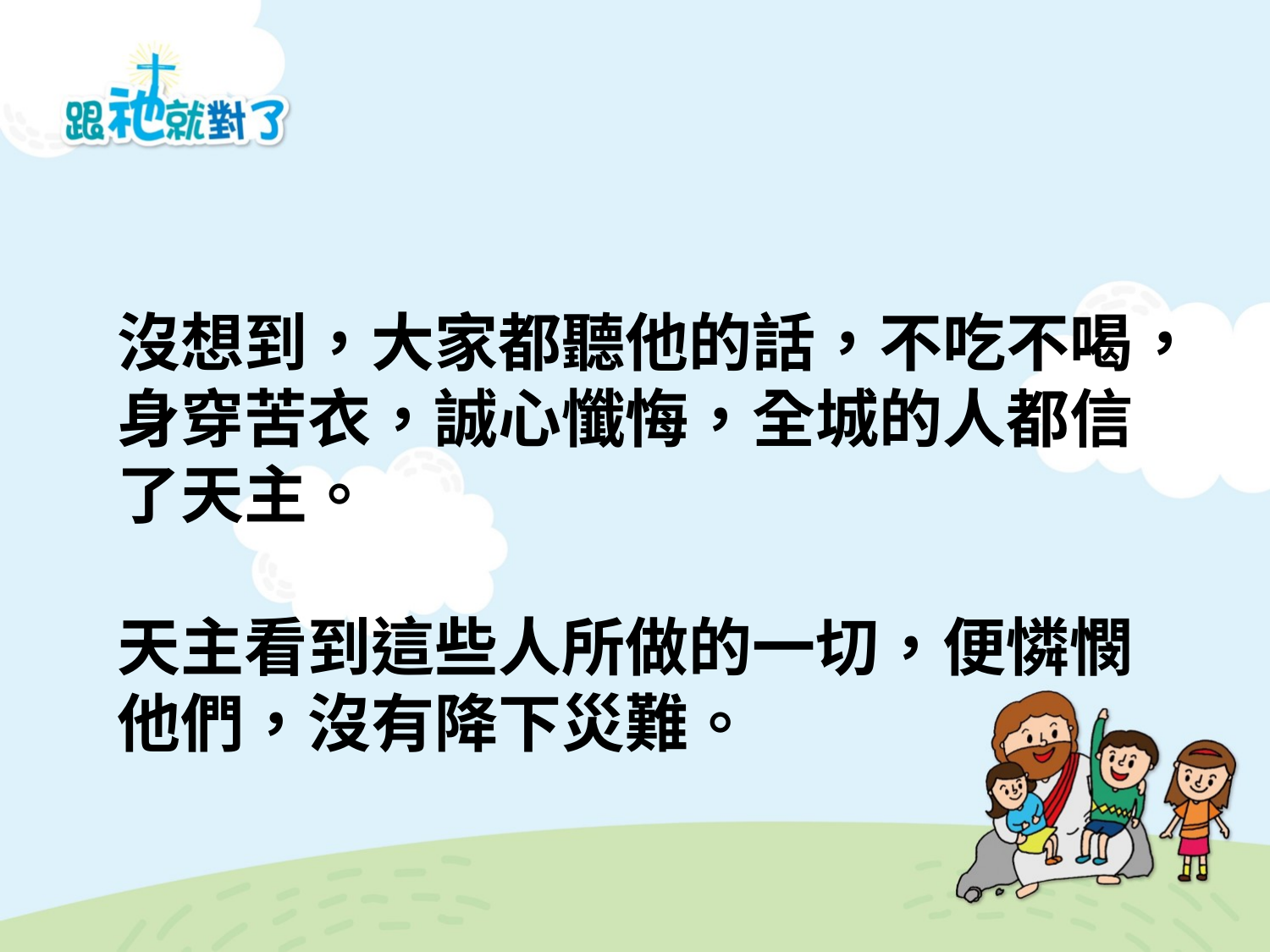

沒想到，大家都聽他的話，不吃不喝，身穿苦衣，誠心懺悔，全城的人都信了天主。

天主看到這些人所做的一切，便憐憫他們，沒有降下災難。